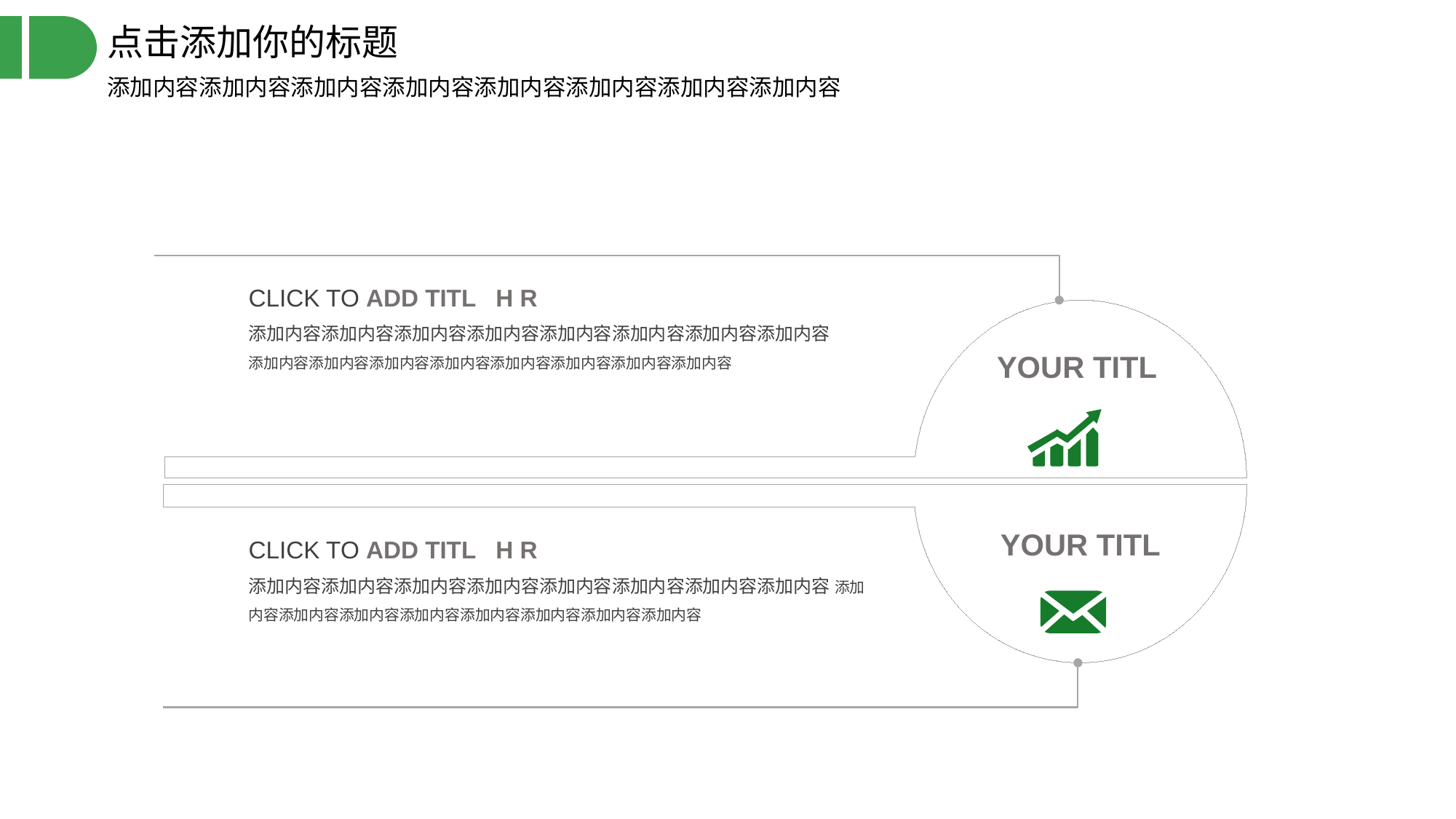

点击添加你的标题

添加内容添加内容添加内容添加内容添加内容添加内容添加内容添加内容

CLICK TO ADD TITL   H R
添加内容添加内容添加内容添加内容添加内容添加内容添加内容添加内容 添加内容添加内容添加内容添加内容添加内容添加内容添加内容添加内容

YOUR TITL

CLICK TO ADD TITL   H R
添加内容添加内容添加内容添加内容添加内容添加内容添加内容添加内容 添加内容添加内容添加内容添加内容添加内容添加内容添加内容添加内容

YOUR TITL